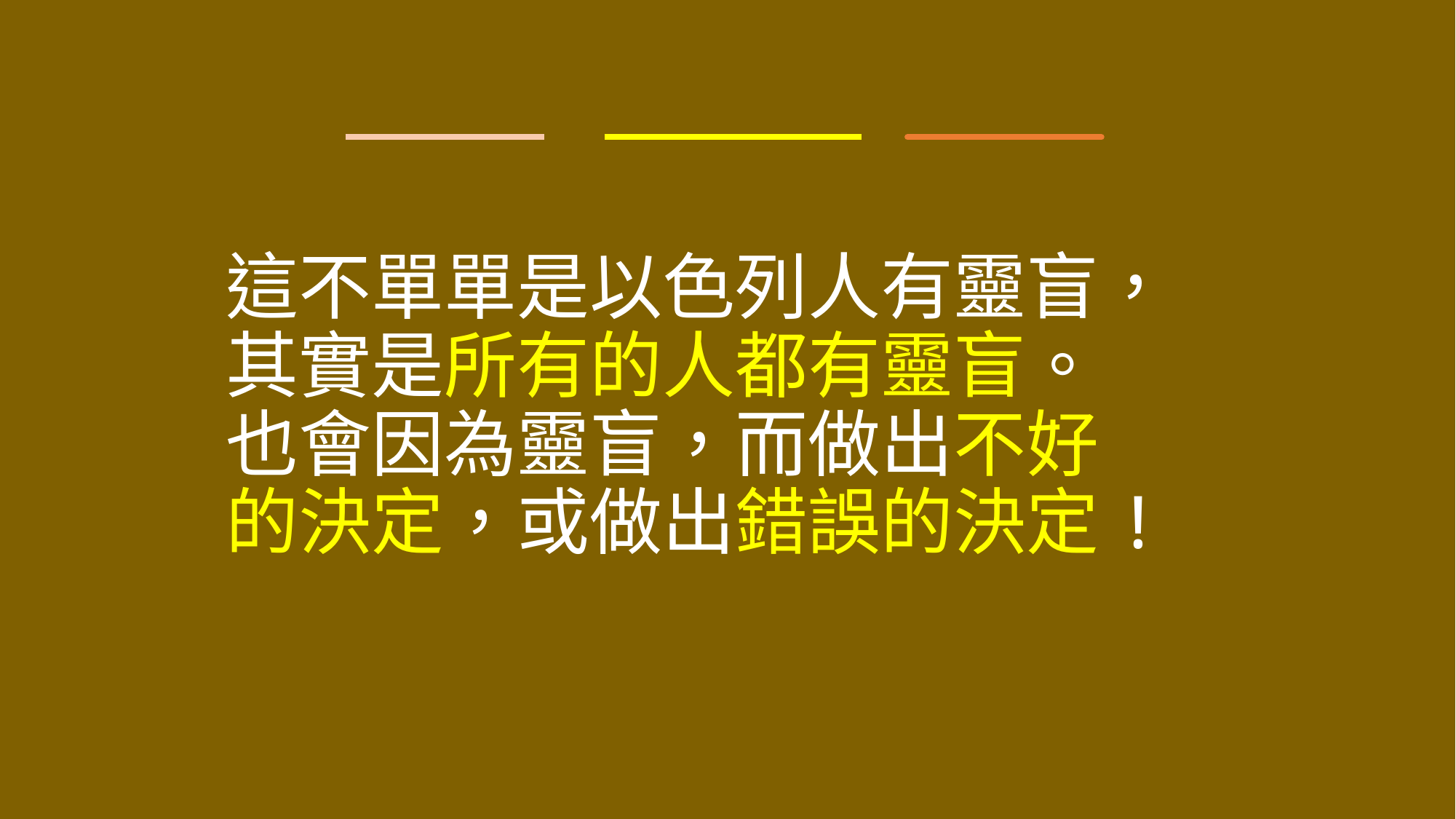

這不單單是以色列人有靈盲，其實是所有的人都有靈盲。也會因為靈盲，而做出不好的決定，或做出錯誤的決定!